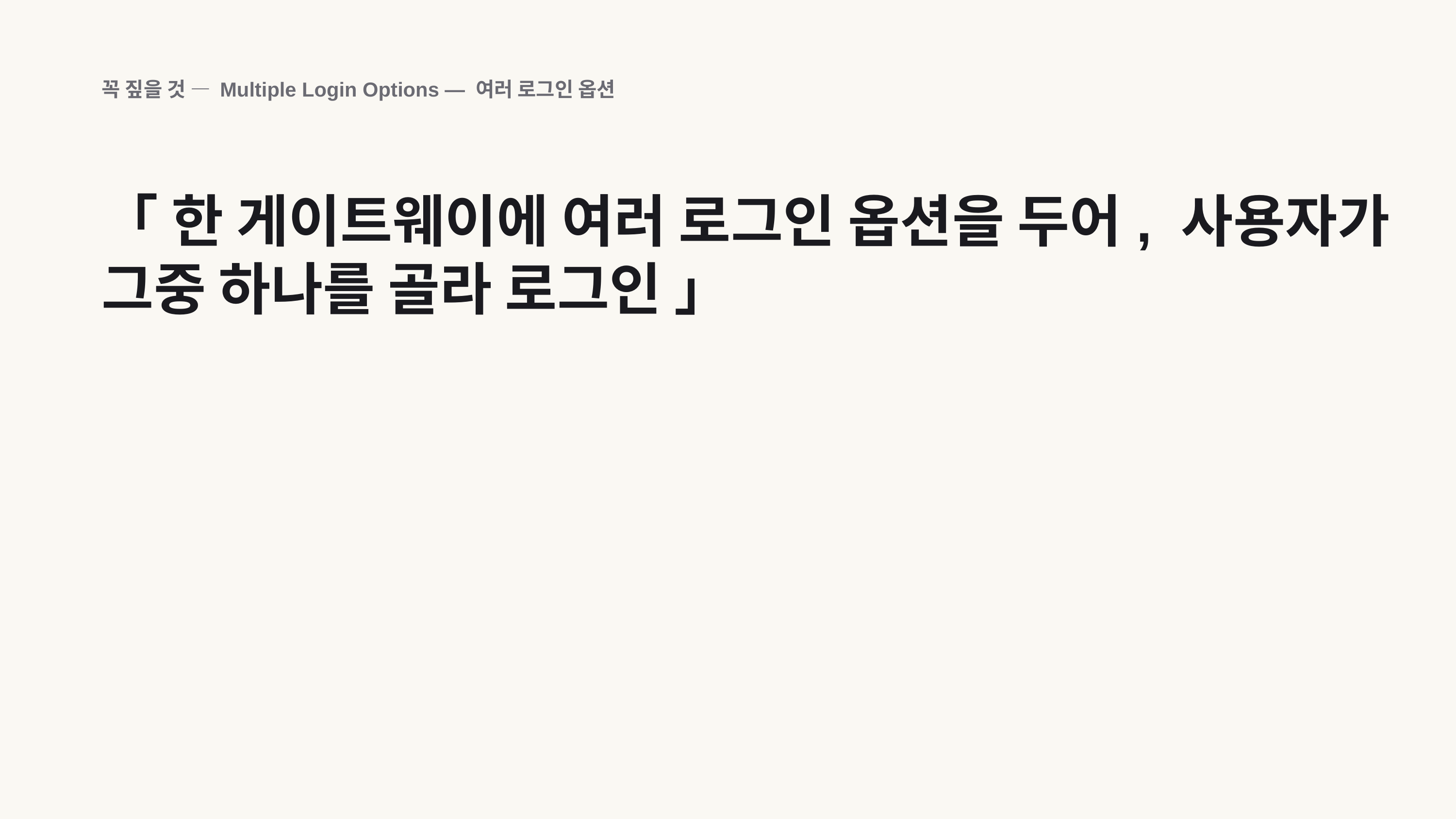

꼭 짚을 것 — Multiple Login Options — 여러 로그인 옵션
「 한 게이트웨이에 여러 로그인 옵션을 두어, 사용자가 그중 하나를 골라 로그인 」